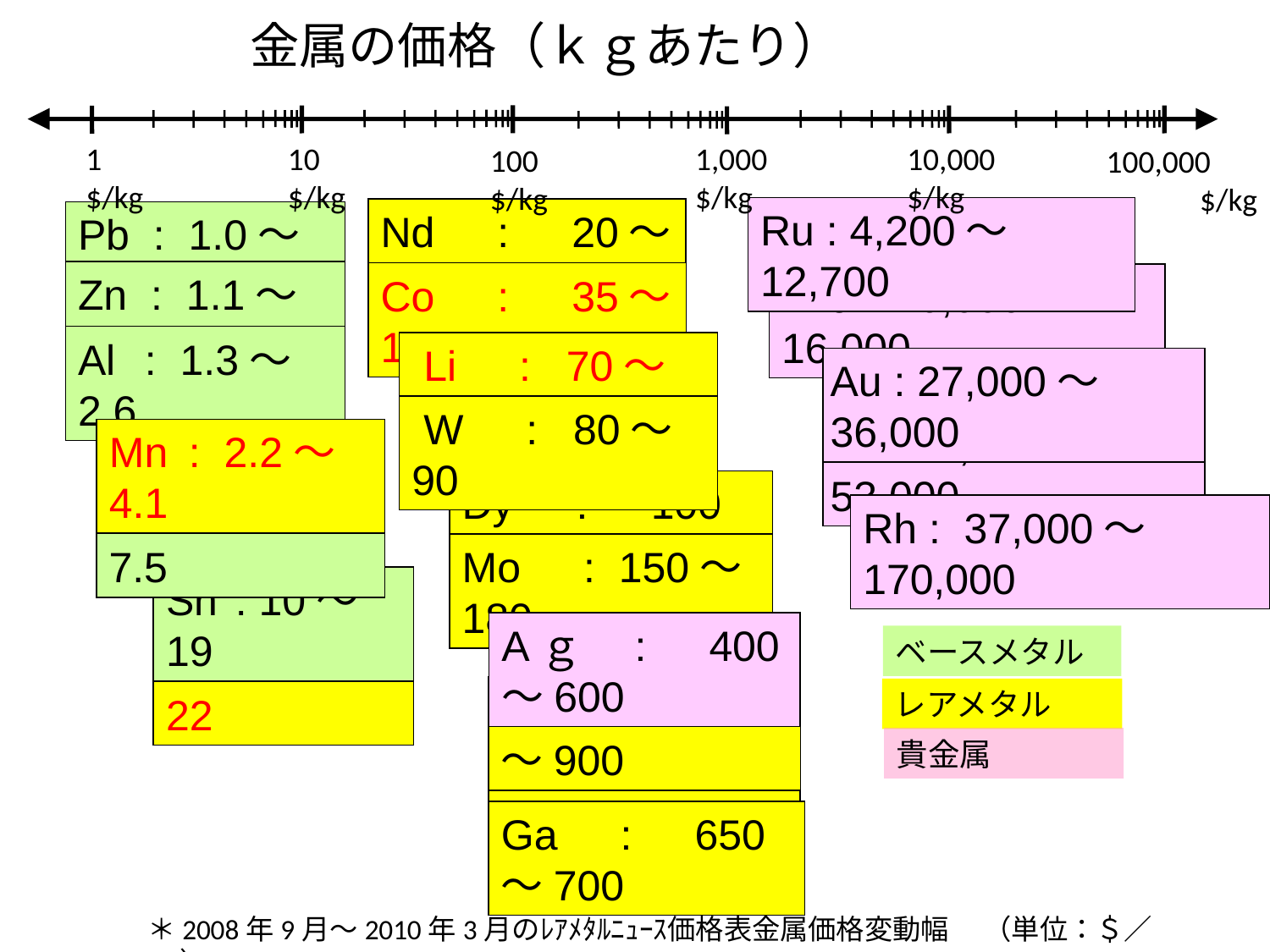

金属の価格（ｋｇあたり）

1　$/kg
10　$/kg
1,000　$/kg
10,000　$/kg
100　$/kg
100,000　$/kg
Ru : 4,200～12,700
Nd　:　20～40
Co　:　35～105
Pb  :  1.0～2.3
Zn  :  1.1～2.3
Al   :  1.3～2.6
Pｄ :  6,000～16,000
 Li　:   70～90
 W　:   80～90
Au : 27,000～ 36,000
 Pt : 29,000～ 53,000
Mn  :  2.2～4.1
Cu  :  3.2～7.5
Dy　:　100～170
Mo　:  150～180
Rh :  37,000～170,000
Sn  : 10～19
Ni　: 10～22
ベースメタル
Aｇ　:　400～600
Tb　:　450～900
 In　 :　500～750
Ga　:　650～700
レアメタル
貴金属
＊2008年9月～2010年3月のﾚｱﾒﾀﾙﾆｭｰｽ価格表金属価格変動幅 　（単位：＄／kg）